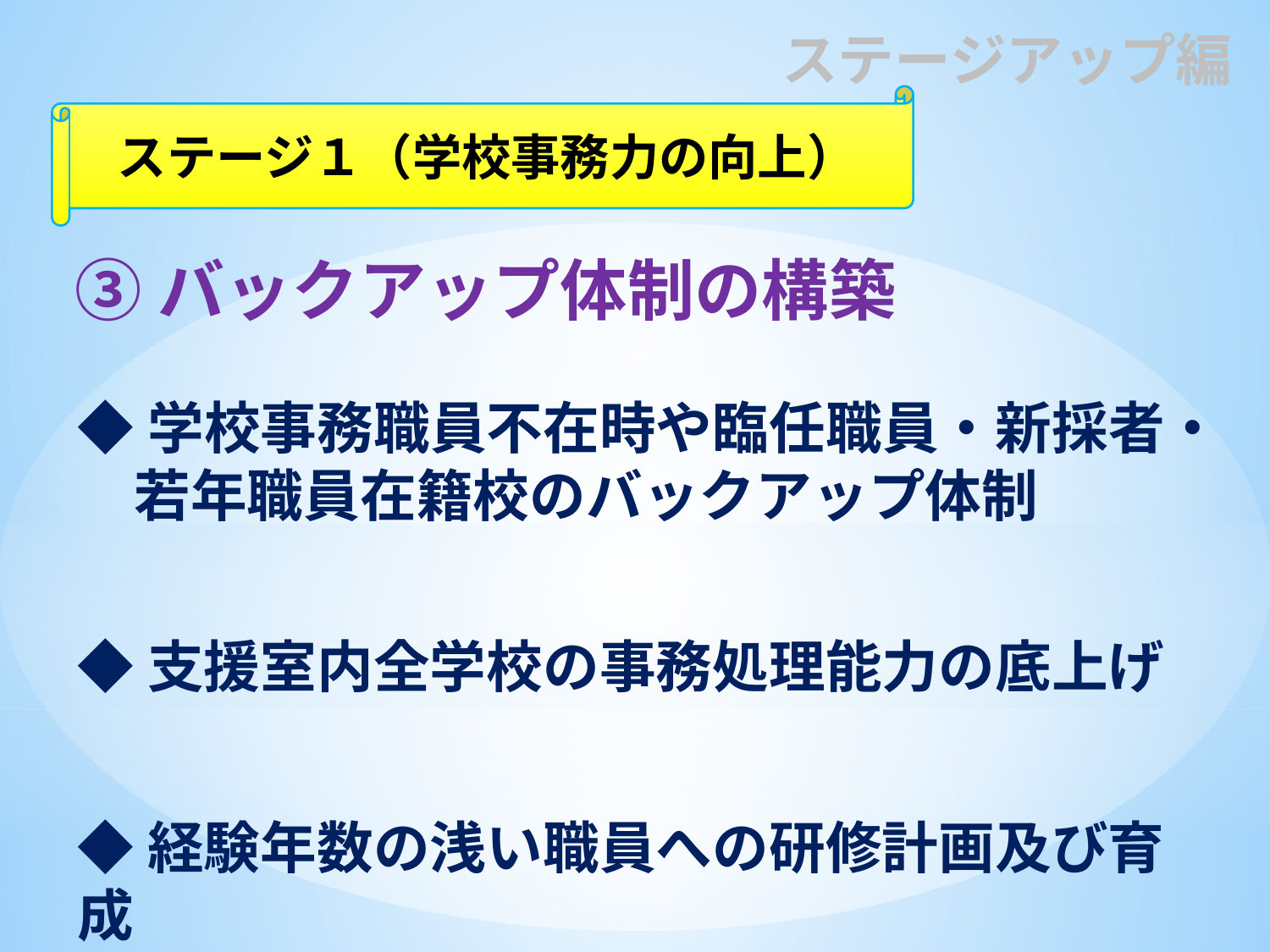

ステージアップ編

ステージ１（学校事務力の向上）
③バックアップ体制の構築
◆学校事務職員不在時や臨任職員・新採者・
　若年職員在籍校のバックアップ体制
◆支援室内全学校の事務処理能力の底上げ
◆経験年数の浅い職員への研修計画及び育成